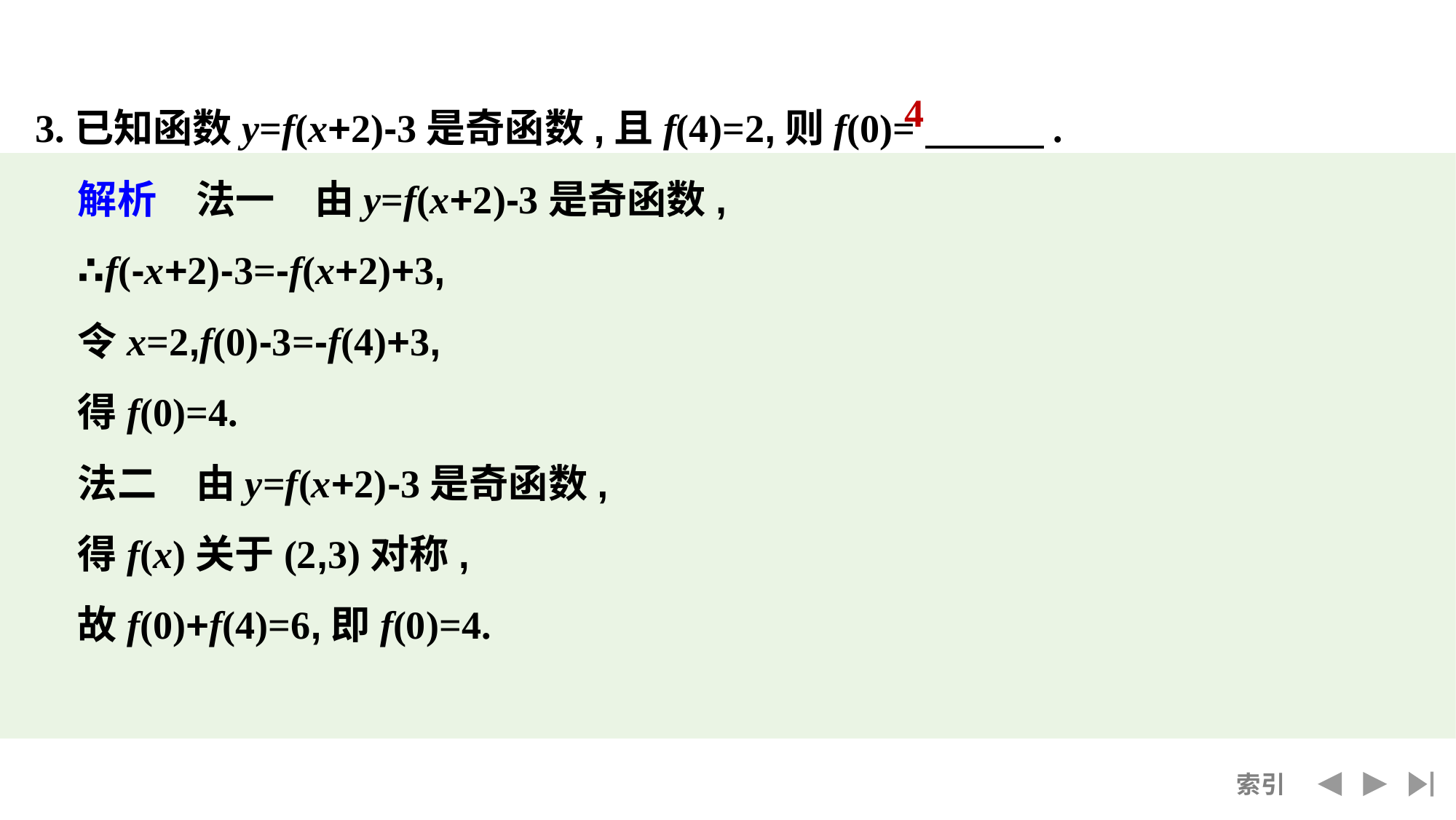

3.已知函数y=f(x+2)-3是奇函数,且f(4)=2,则f(0)=　　　.
解析　法一　由y=f(x+2)-3是奇函数,
∴f(-x+2)-3=-f(x+2)+3,
令x=2,f(0)-3=-f(4)+3,
得f(0)=4.
法二　由y=f(x+2)-3是奇函数,
得f(x)关于(2,3)对称,
故f(0)+f(4)=6,即f(0)=4.
4